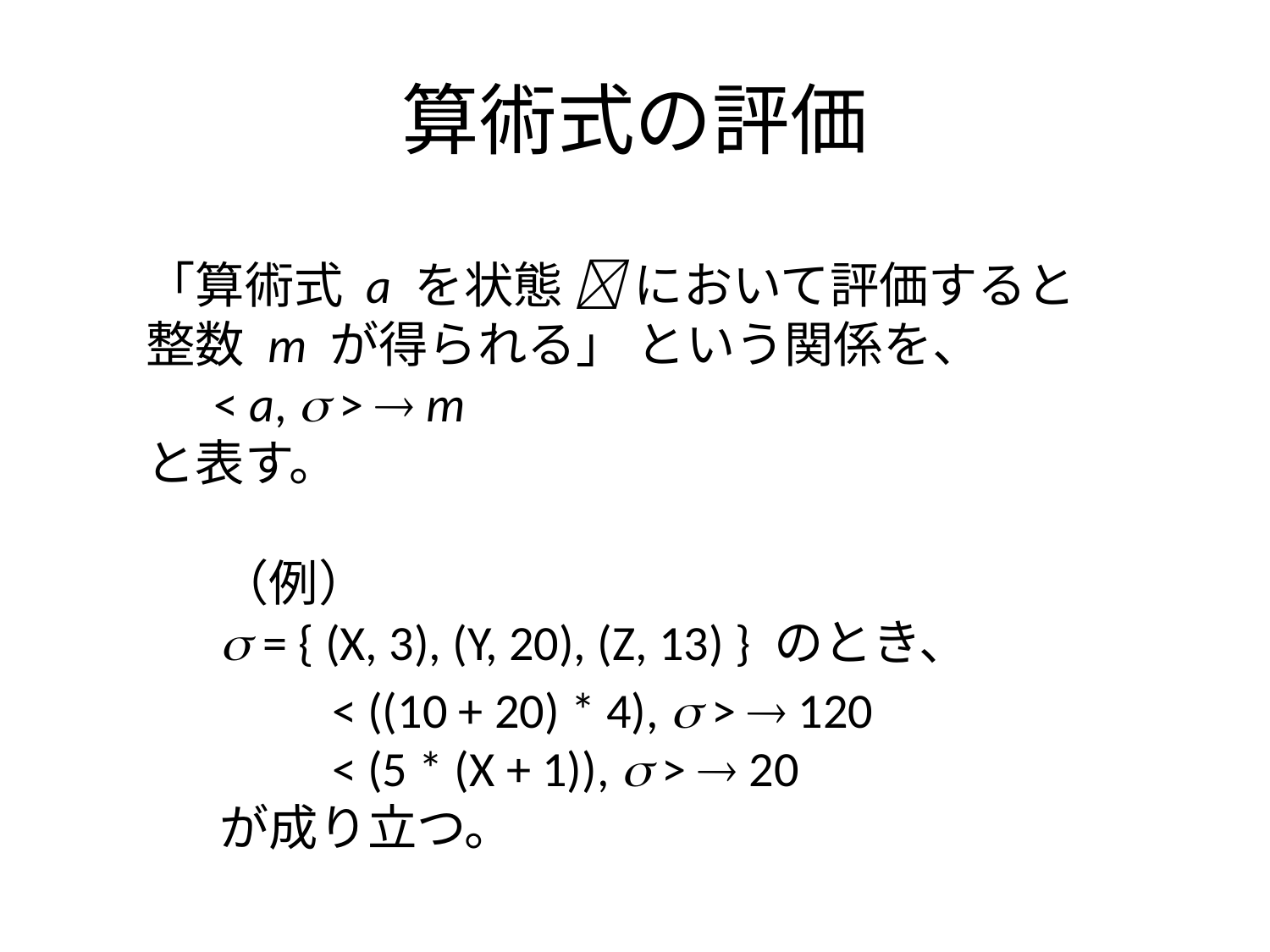

# 算術式の評価
「算術式 a を状態 σ において評価すると
整数 m が得られる」 という関係を、
      < a, σ > → m
と表す。
（例）
σ  = { (X, 3), (Y, 20), (Z, 13) } のとき、
          < ((10 + 20) * 4), σ > → 120
          < (5 * (X + 1)), σ > → 20
が成り立つ。